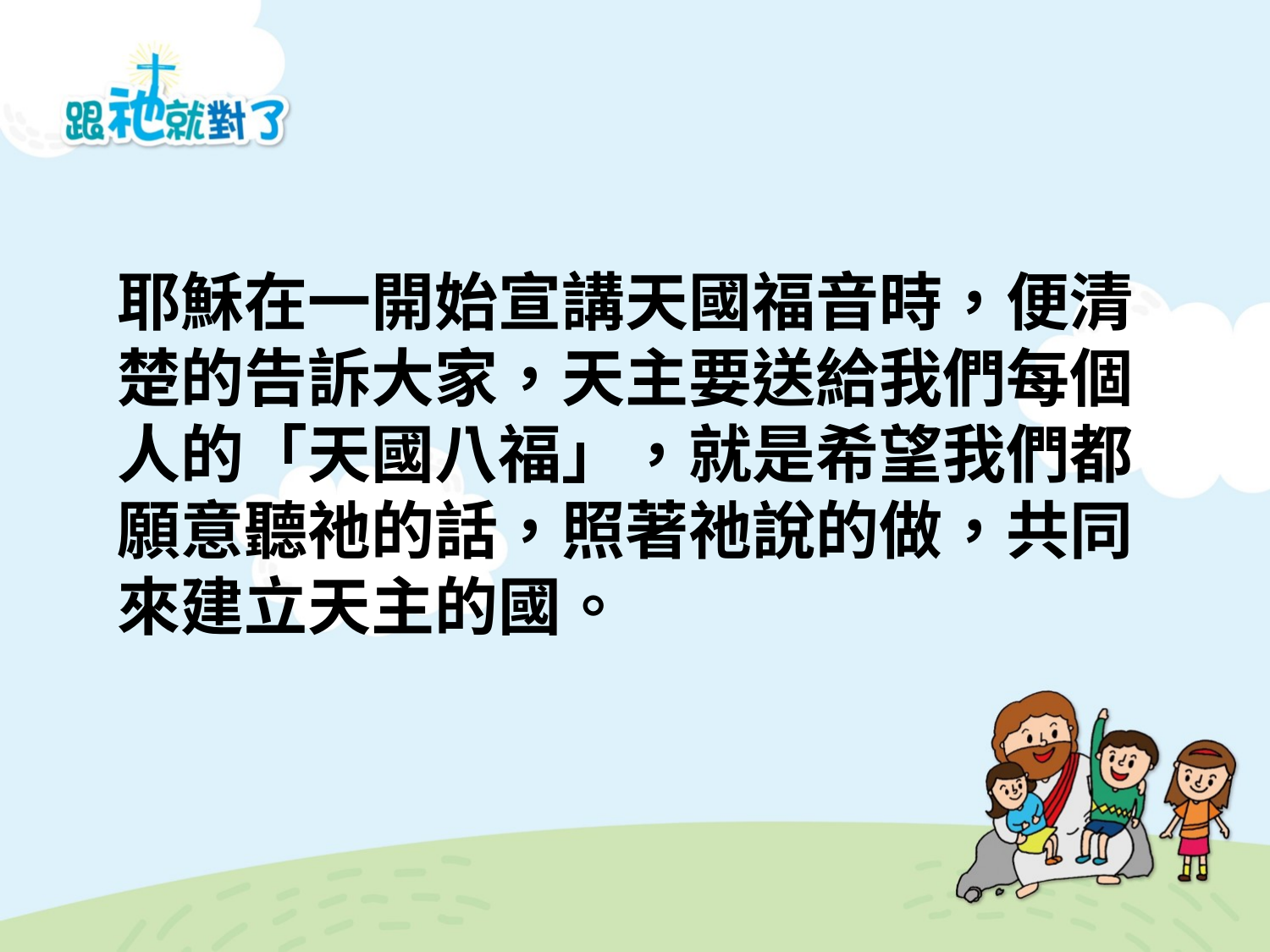

耶穌在一開始宣講天國福音時，便清楚的告訴大家，天主要送給我們每個人的「天國八福」，就是希望我們都願意聽祂的話，照著祂說的做，共同來建立天主的國。